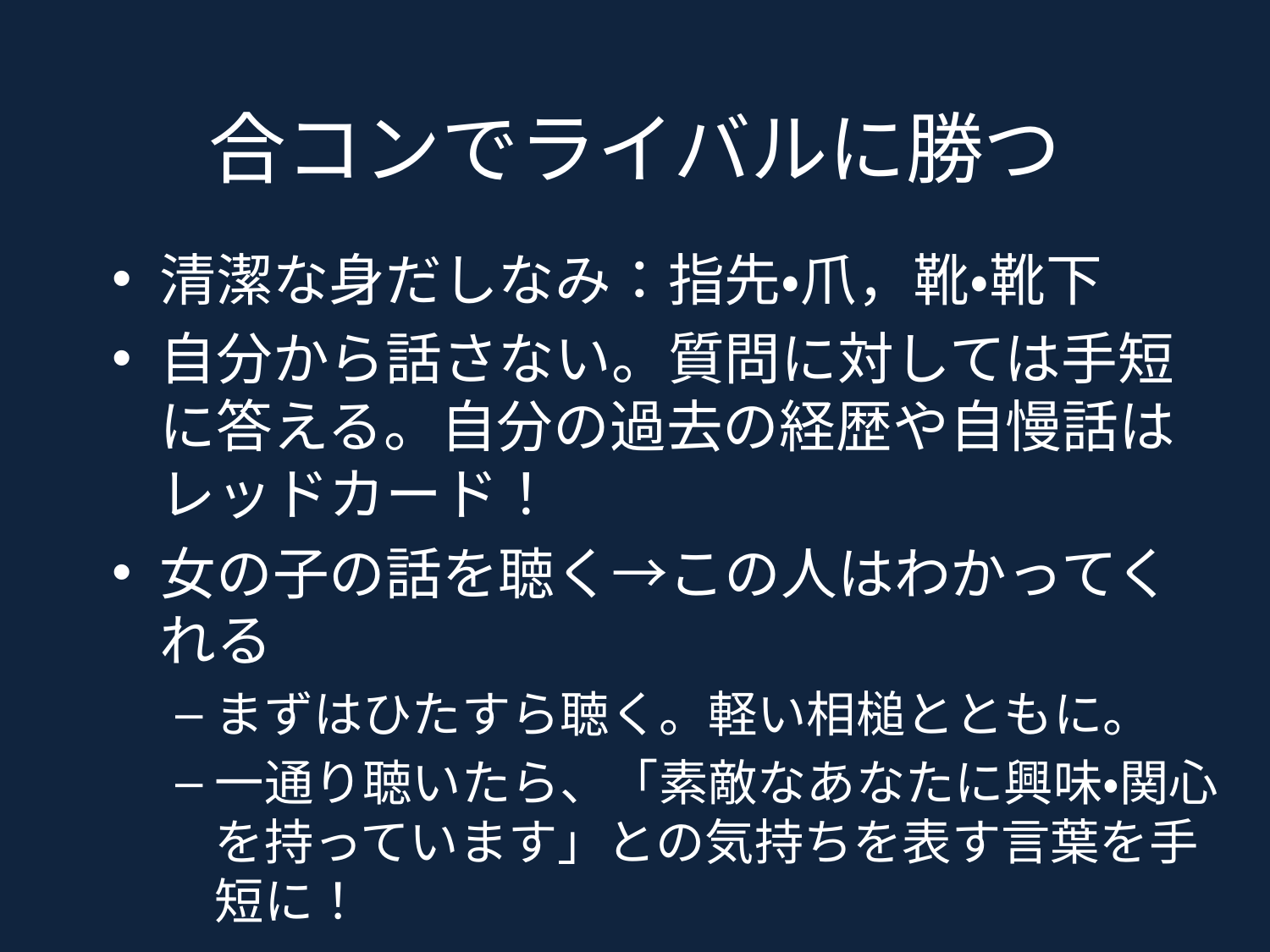

# 合コンでライバルに勝つ
清潔な身だしなみ：指先・爪，靴・靴下
自分から話さない。質問に対しては手短に答える。自分の過去の経歴や自慢話はレッドカード！
女の子の話を聴く→この人はわかってくれる
まずはひたすら聴く。軽い相槌とともに。
一通り聴いたら、「素敵なあなたに興味・関心を持っています」との気持ちを表す言葉を手短に！